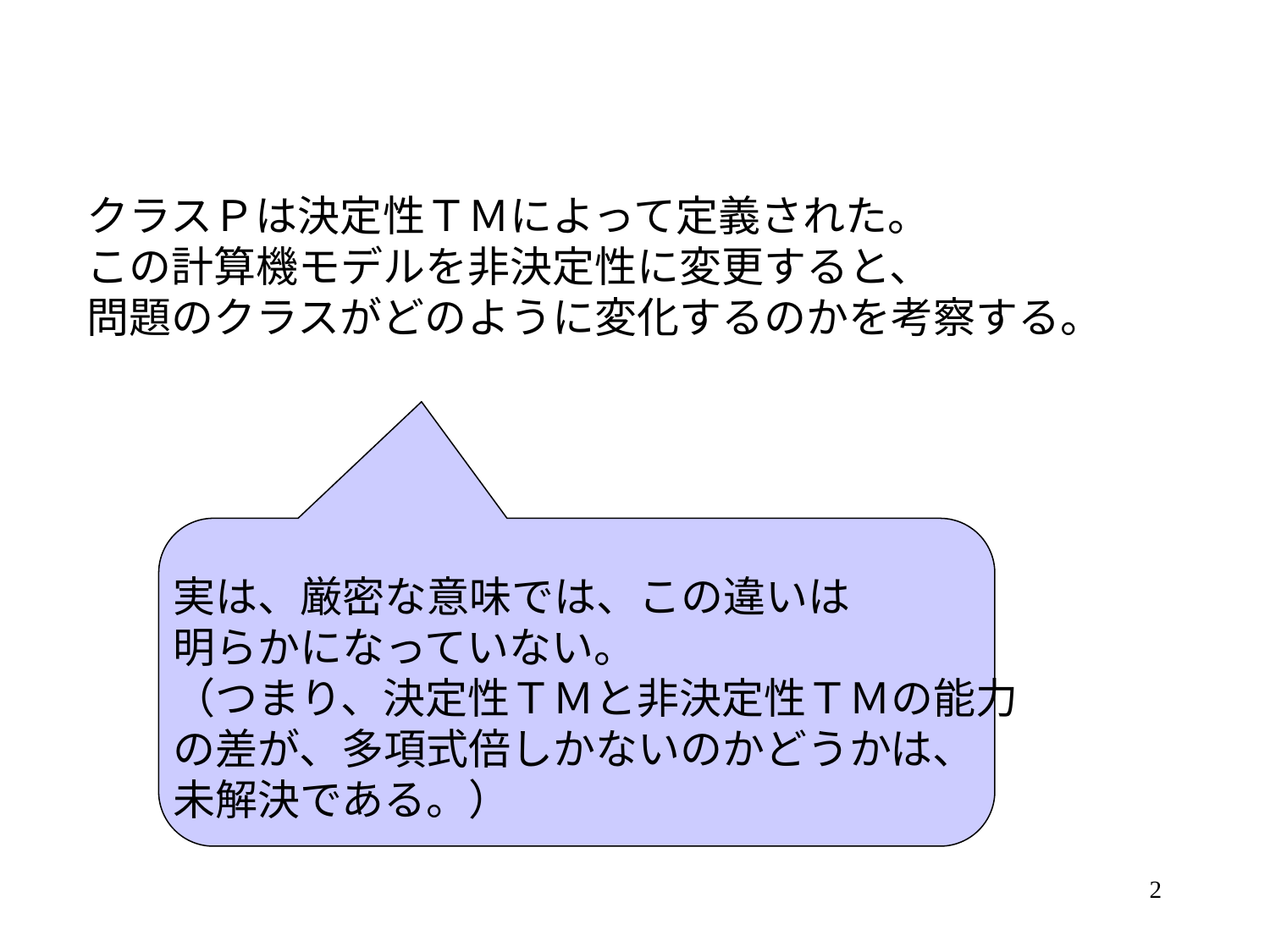

クラスＰは決定性ＴＭによって定義された。
この計算機モデルを非決定性に変更すると、
問題のクラスがどのように変化するのかを考察する。

実は、厳密な意味では、この違いは
明らかになっていない。
（つまり、決定性ＴＭと非決定性ＴＭの能力
の差が、多項式倍しかないのかどうかは、
未解決である。）
2